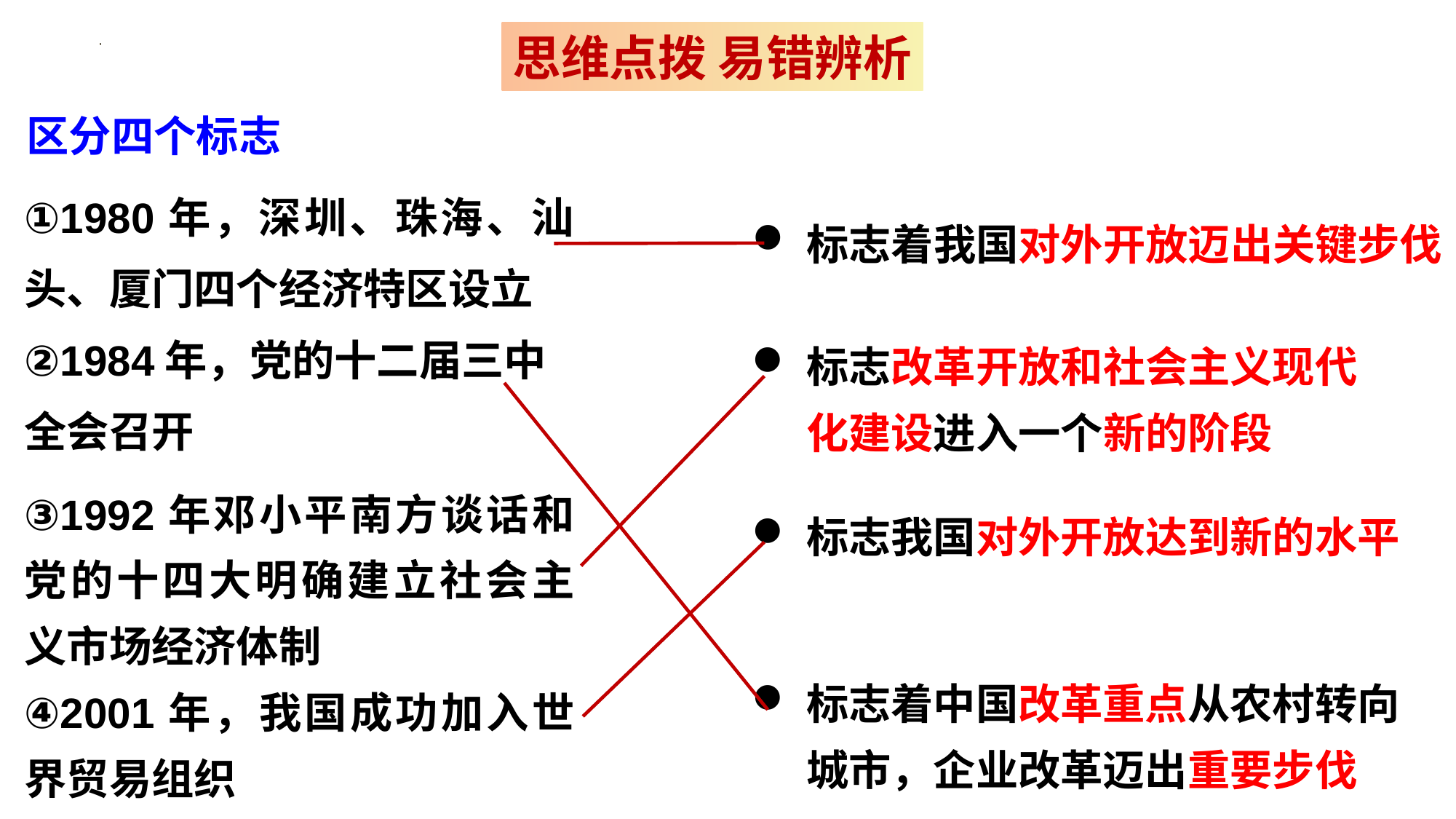

思维点拨 易错辨析
区分四个标志
①1980年，深圳、珠海、汕头、厦门四个经济特区设立
②1984年，党的十二届三中
全会召开
标志着我国对外开放迈出关键步伐
标志改革开放和社会主义现代化建设进入一个新的阶段
③1992年邓小平南方谈话和党的十四大明确建立社会主义市场经济体制
④2001年，我国成功加入世界贸易组织
标志我国对外开放达到新的水平
标志着中国改革重点从农村转向城市，企业改革迈出重要步伐